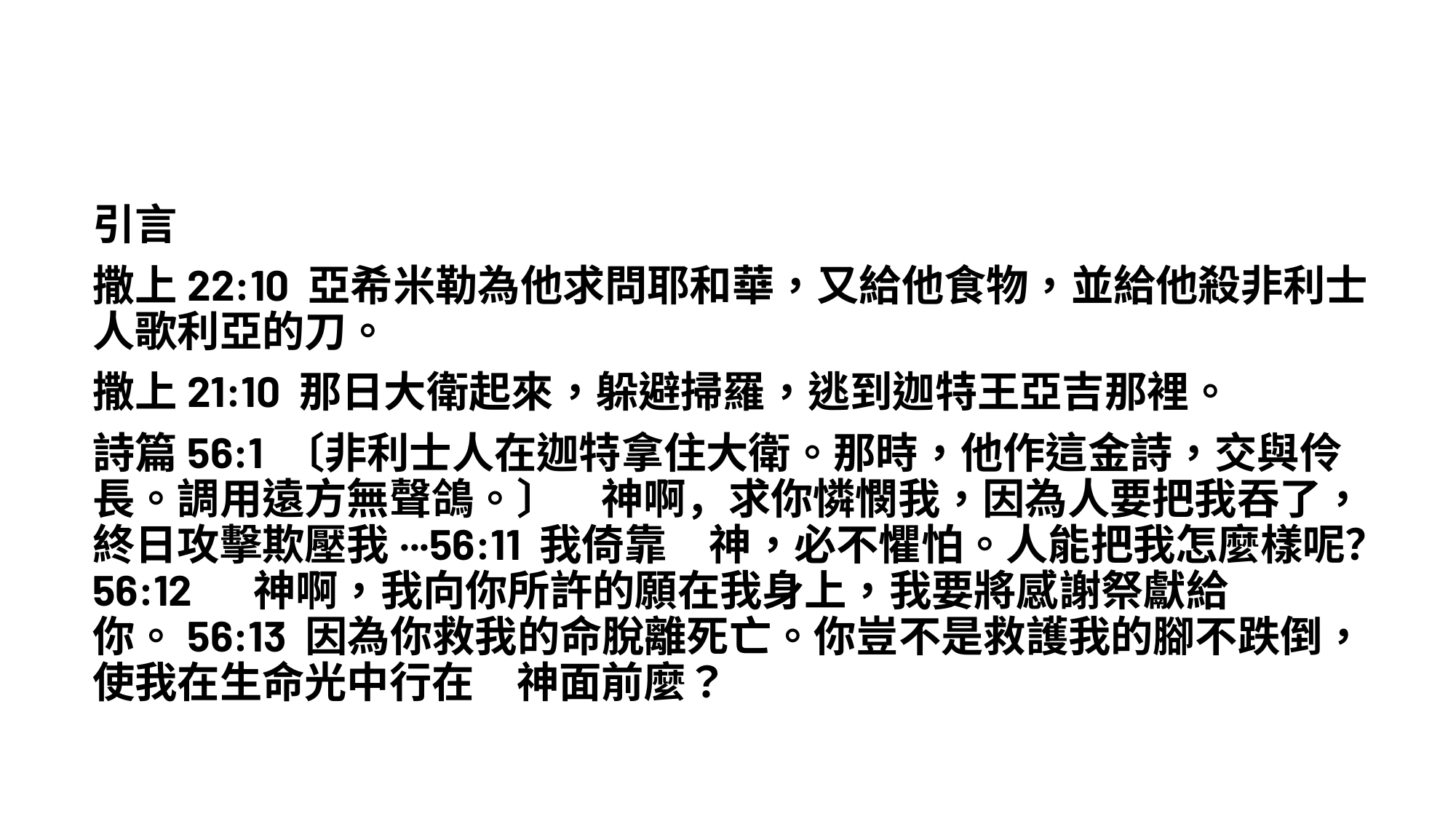

引言
撒上22:10 亞希米勒為他求問耶和華，又給他食物，並給他殺非利士人歌利亞的刀。
撒上21:10 那日大衛起來，躲避掃羅，逃到迦特王亞吉那裡。
詩篇56:1 〔非利士人在迦特拿住大衛。那時，他作這金詩，交與伶長。調用遠方無聲鴿。〕　神啊，求你憐憫我，因為人要把我吞了，終日攻擊欺壓我···56:11 我倚靠　神，必不懼怕。人能把我怎麼樣呢？56:12 　神啊，我向你所許的願在我身上，我要將感謝祭獻給你。56:13 因為你救我的命脫離死亡。你豈不是救護我的腳不跌倒，使我在生命光中行在　神面前麼？